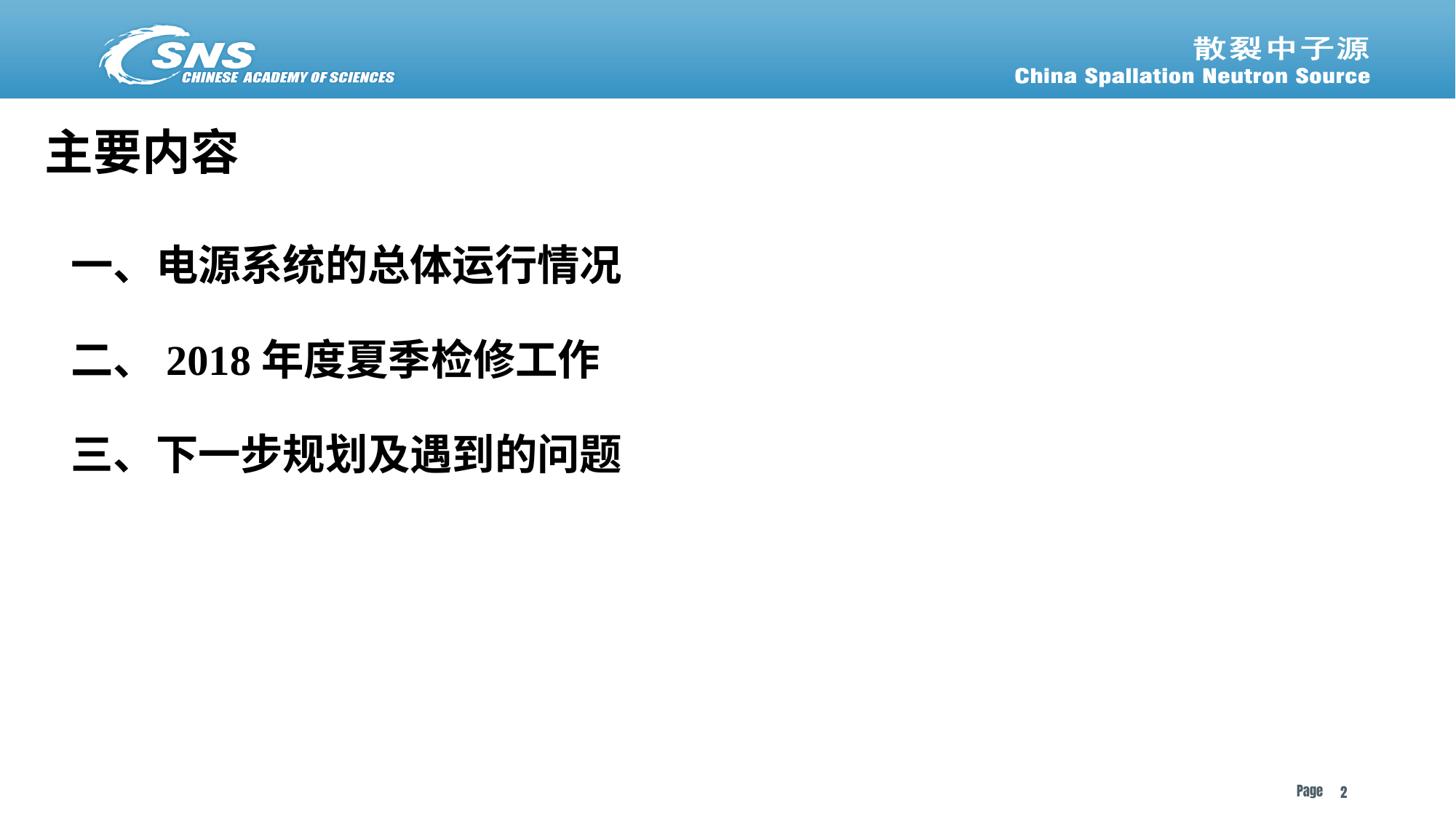

# 主要内容
一、电源系统的总体运行情况
二、2018年度夏季检修工作
三、下一步规划及遇到的问题
2